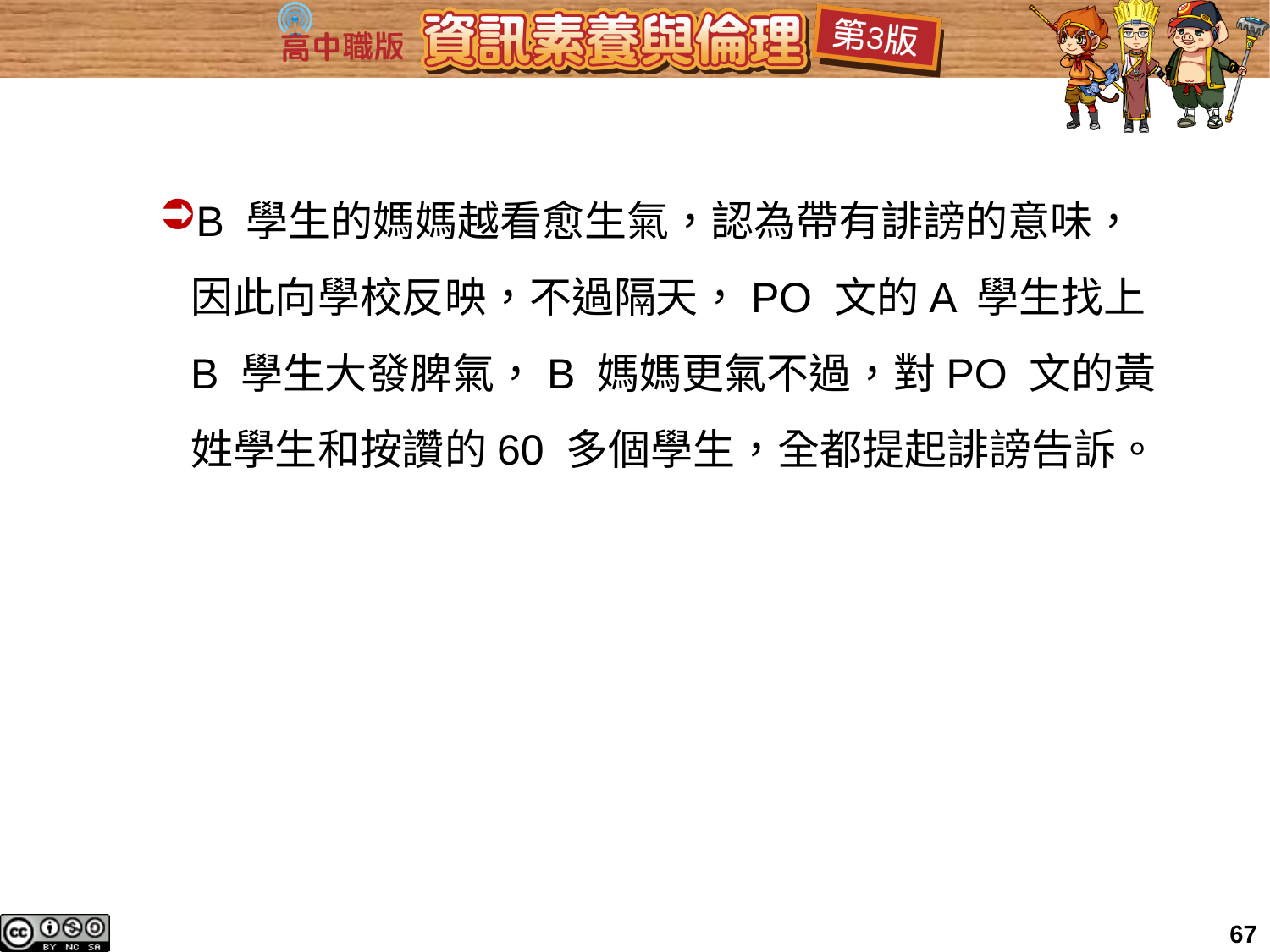

B 學生的媽媽越看愈生氣，認為帶有誹謗的意味，因此向學校反映，不過隔天，PO 文的A 學生找上B 學生大發脾氣，B 媽媽更氣不過，對PO 文的黃姓學生和按讚的60 多個學生，全都提起誹謗告訴。
67